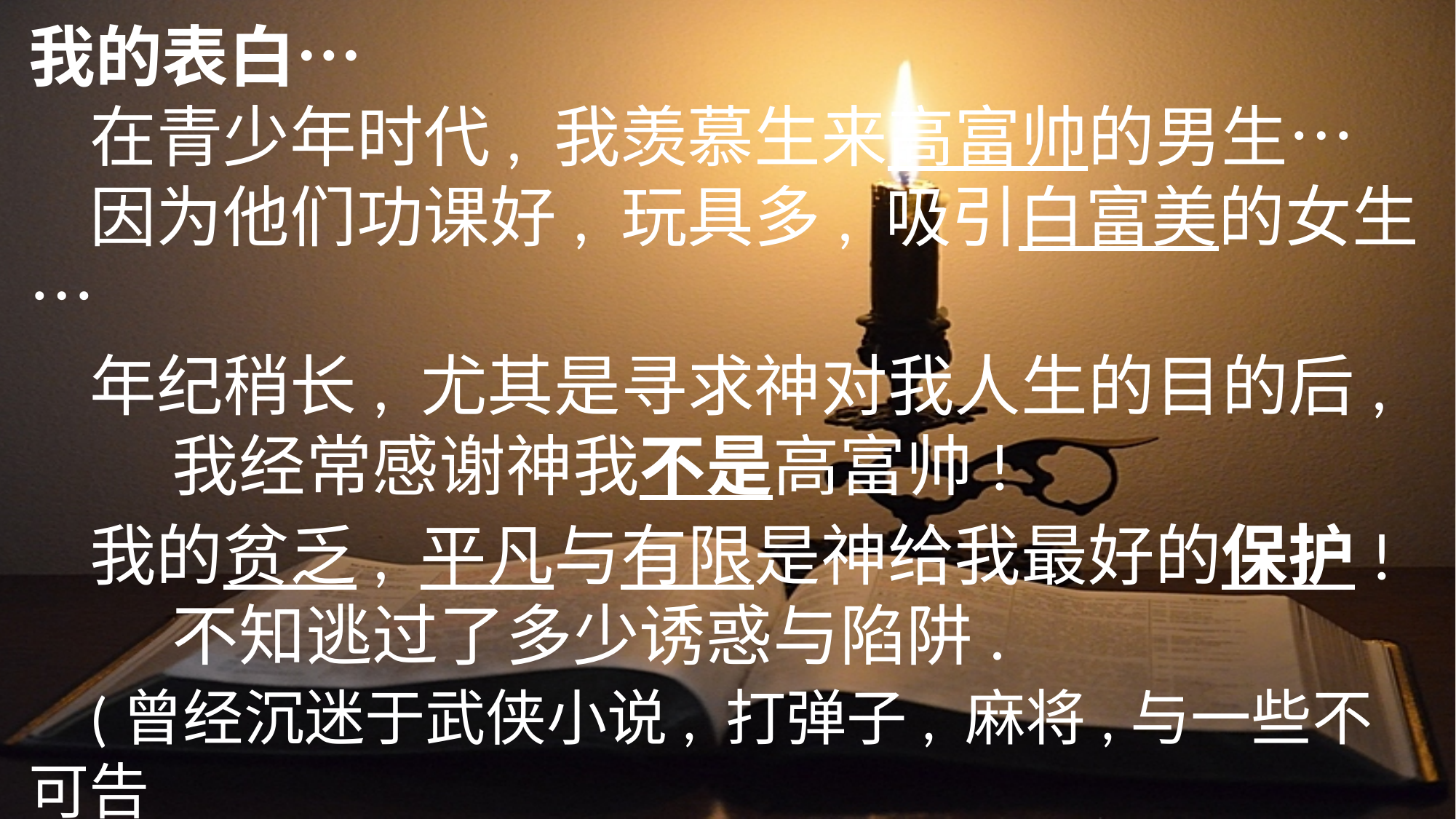

我的表白…
	在青少年时代, 我羡慕生来高富帅的男生…
	因为他们功课好, 玩具多, 吸引白富美的女生…
	年纪稍长, 尤其是寻求神对我人生的目的后,
			我经常感谢神我不是高富帅!
	我的贫乏, 平凡与有限是神给我最好的保护!
			不知逃过了多少诱惑与陷阱.
	(曾经沉迷于武侠小说, 打弹子, 麻将,与一些不可告
	 人的想法…当年我若是“能”的话, 我今天肯定是…
	 惨不忍睹!)